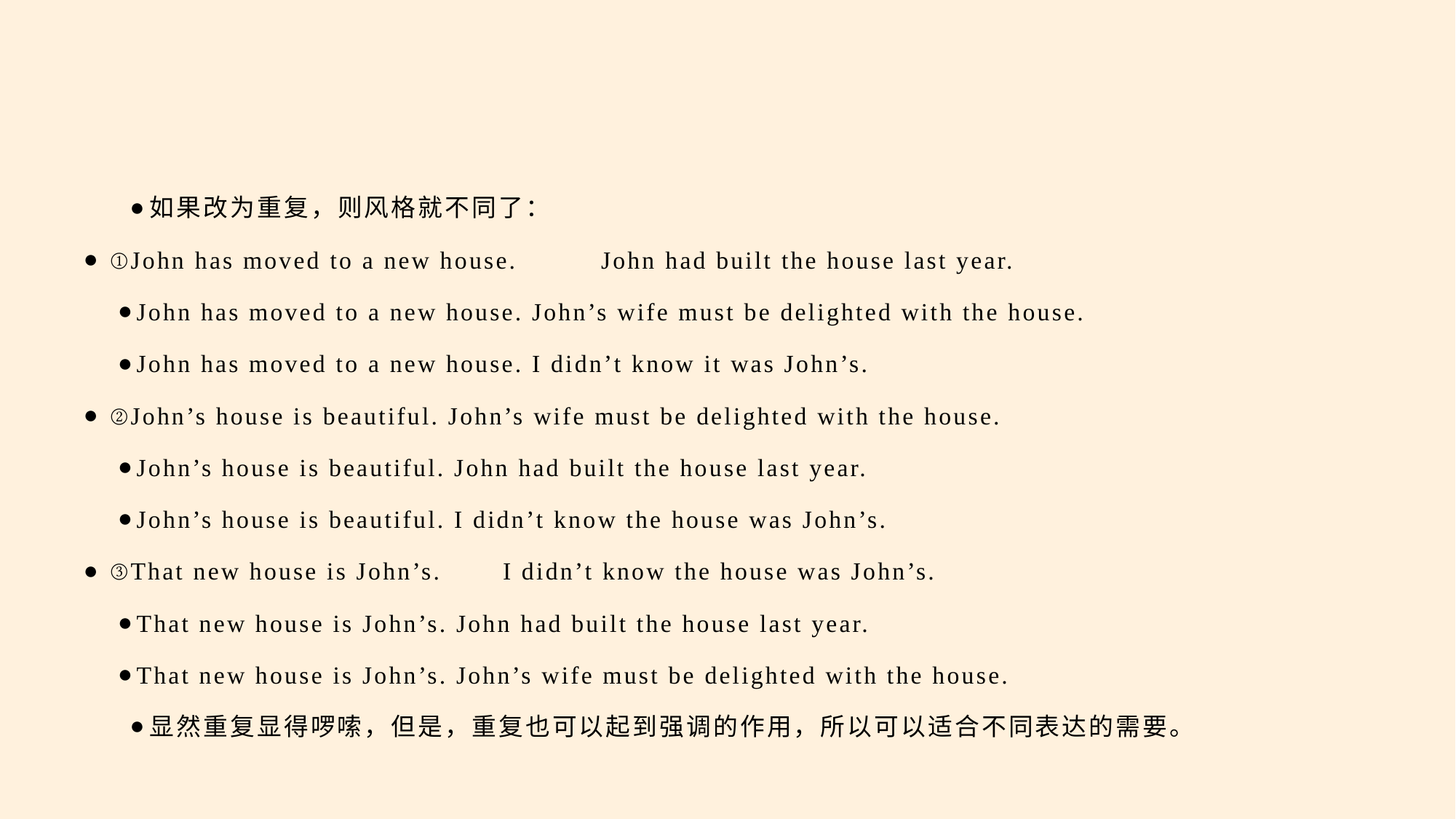

#
如果改为重复，则风格就不同了：
①John has moved to a new house.	John had built the house last year.
John has moved to a new house. John’s wife must be delighted with the house.
John has moved to a new house. I didn’t know it was John’s.
②John’s house is beautiful. John’s wife must be delighted with the house.
John’s house is beautiful. John had built the house last year.
John’s house is beautiful. I didn’t know the house was John’s.
③That new house is John’s.	I didn’t know the house was John’s.
That new house is John’s. John had built the house last year.
That new house is John’s. John’s wife must be delighted with the house.
显然重复显得啰嗦，但是，重复也可以起到强调的作用，所以可以适合不同表达的需要。